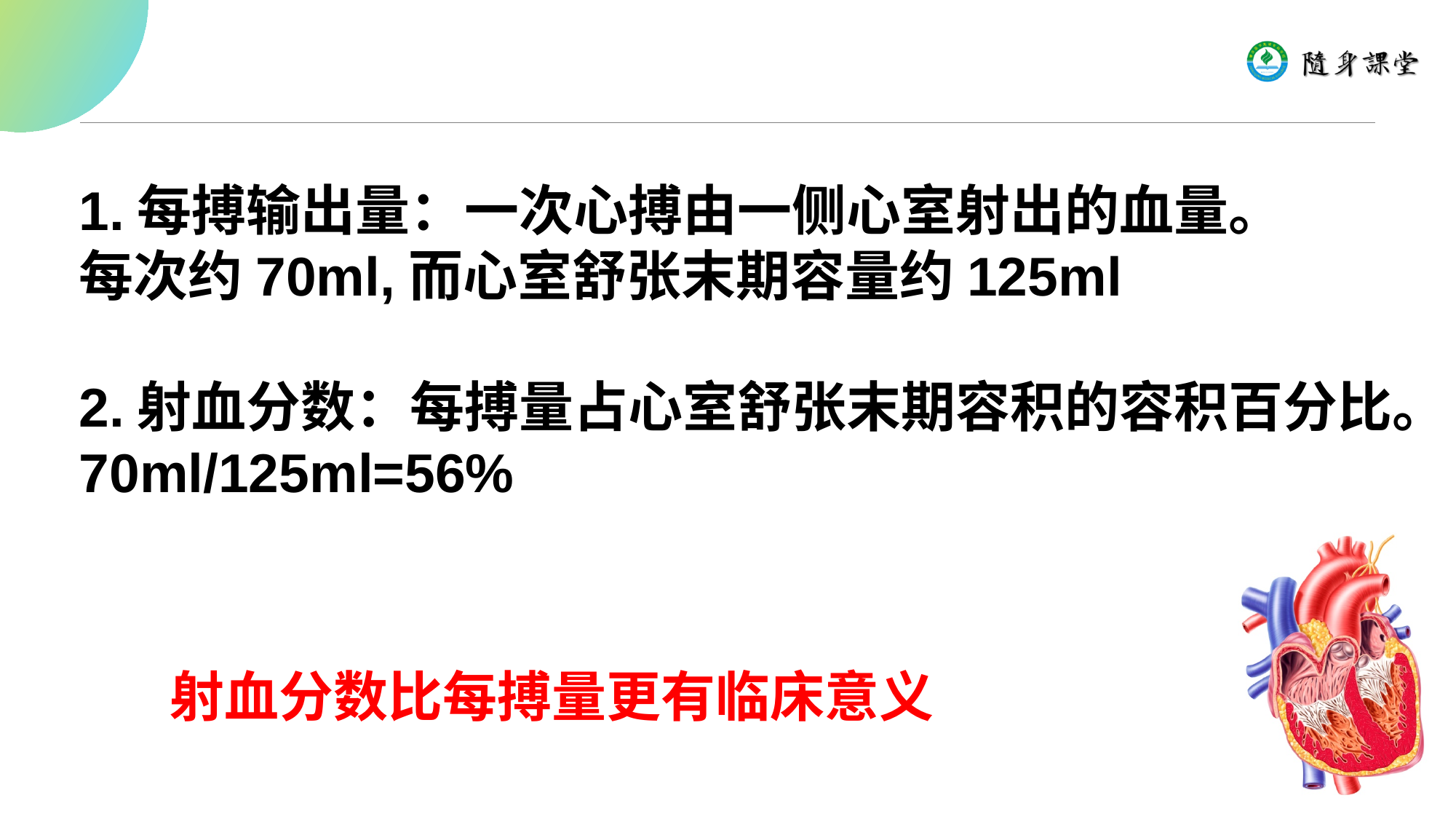

1.每搏输出量：一次心搏由一侧心室射出的血量。
每次约70ml,而心室舒张末期容量约125ml

2.射血分数：每搏量占心室舒张末期容积的容积百分比。
70ml/125ml=56%

射血分数比每搏量更有临床意义